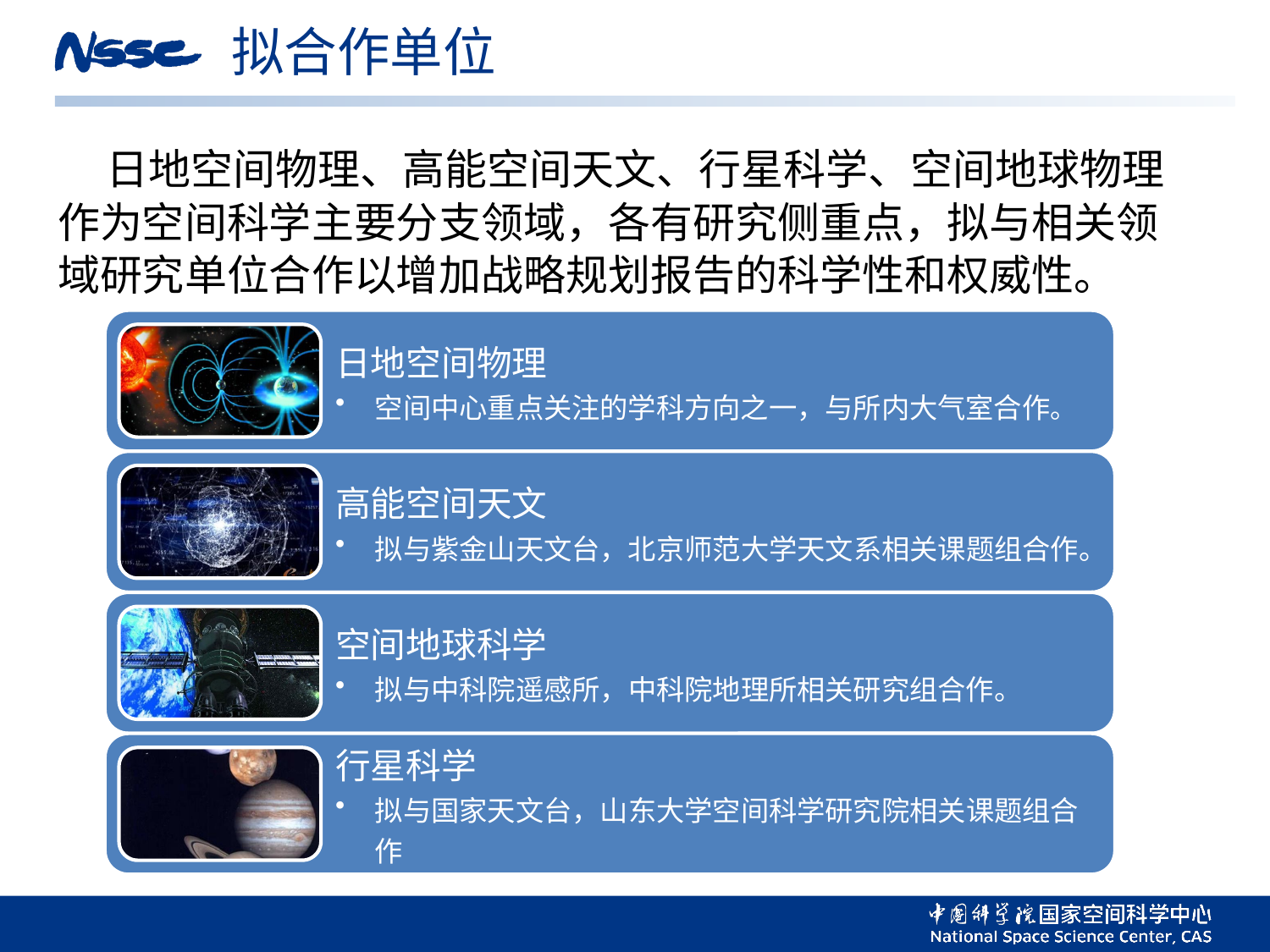

拟合作单位

    日地空间物理、高能空间天文、行星科学、空间地球物理作为空间科学主要分支领域，各有研究侧重点，拟与相关领域研究单位合作以增加战略规划报告的科学性和权威性。
日地空间物理
空间中心重点关注的学科方向之一，与所内大气室合作。
高能空间天文
拟与紫金山天文台，北京师范大学天文系相关课题组合作。
空间地球科学
行星科学
拟与国家天文台，山东大学空间科学研究院相关课题组合作
拟与中科院遥感所，中科院地理所相关研究组合作。